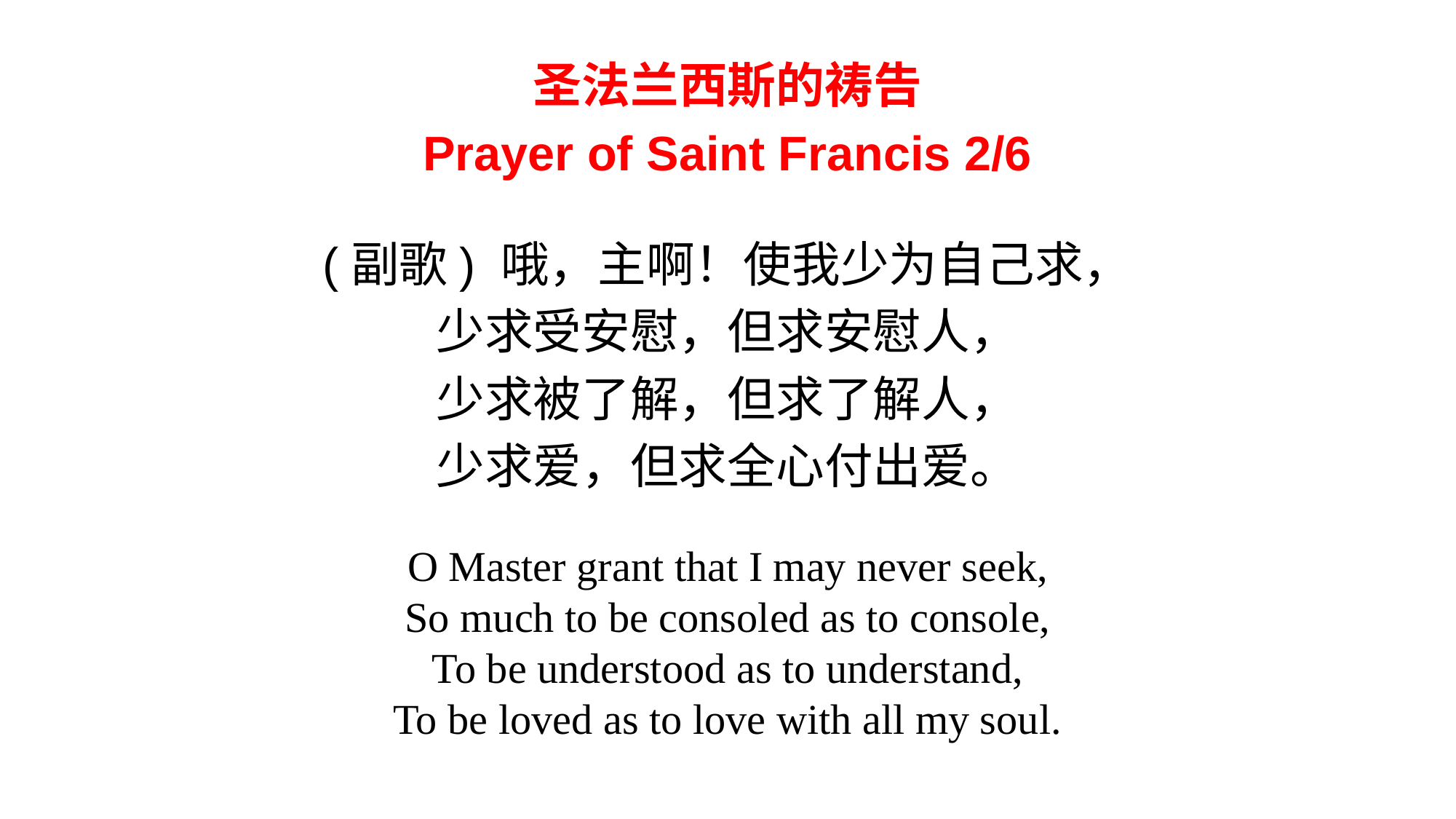

圣法兰西斯的祷告
Prayer of Saint Francis 2/6
(副歌) 哦，主啊！使我少为自己求，
少求受安慰，但求安慰人，
少求被了解，但求了解人，
少求爱，但求全心付出爱。

O Master grant that I may never seek,
So much to be consoled as to console,
To be understood as to understand,
To be loved as to love with all my soul.